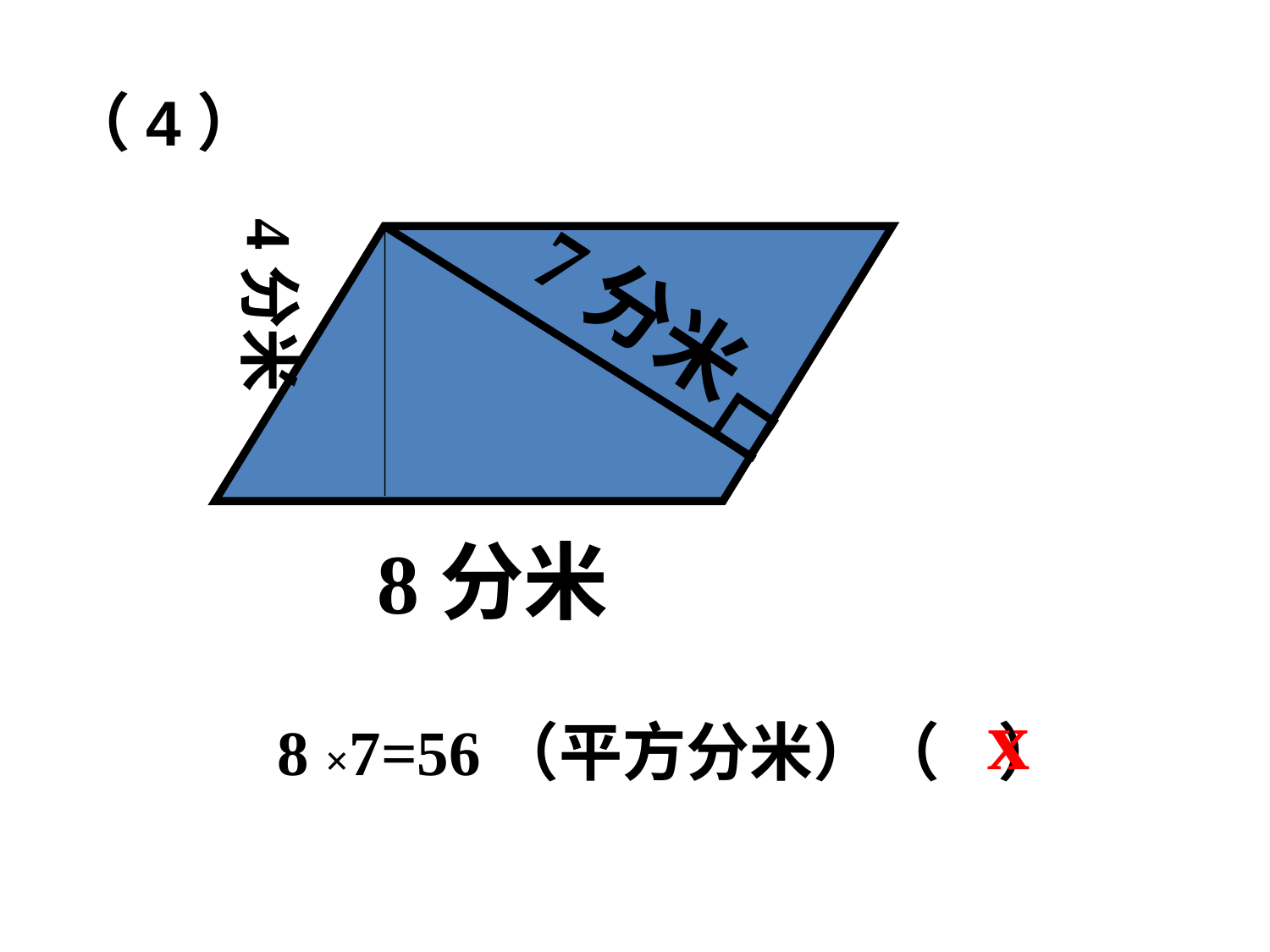

（4）
4分米

7分米
8分米

x

8 ×7=56（平方分米）（    ）